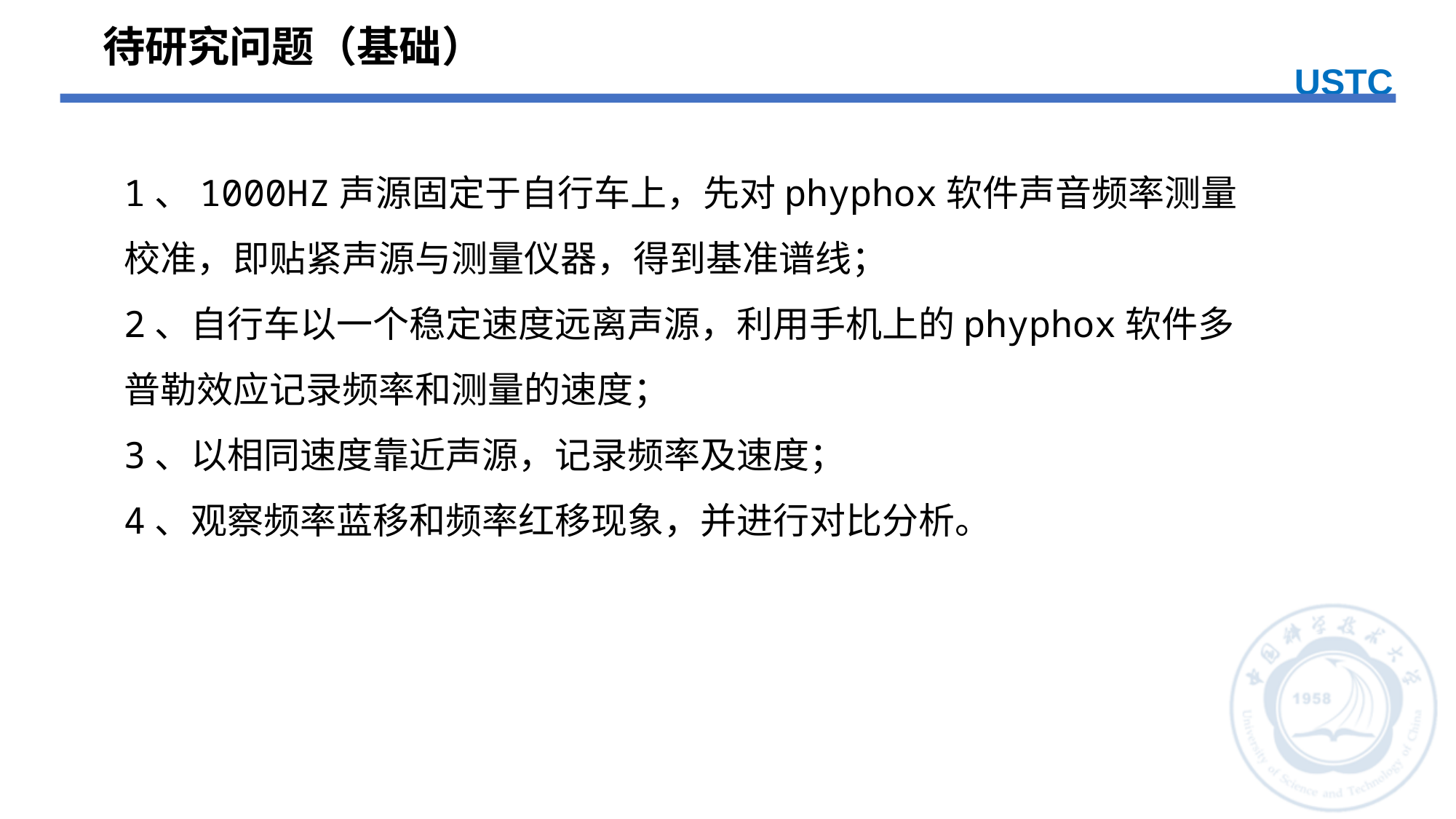

待研究问题（基础）
USTC

1、1000HZ声源固定于自行车上，先对phyphox软件声音频率测量校准，即贴紧声源与测量仪器，得到基准谱线；
2、自行车以一个稳定速度远离声源，利用手机上的phyphox软件多普勒效应记录频率和测量的速度；
3、以相同速度靠近声源，记录频率及速度；
4、观察频率蓝移和频率红移现象，并进行对比分析。